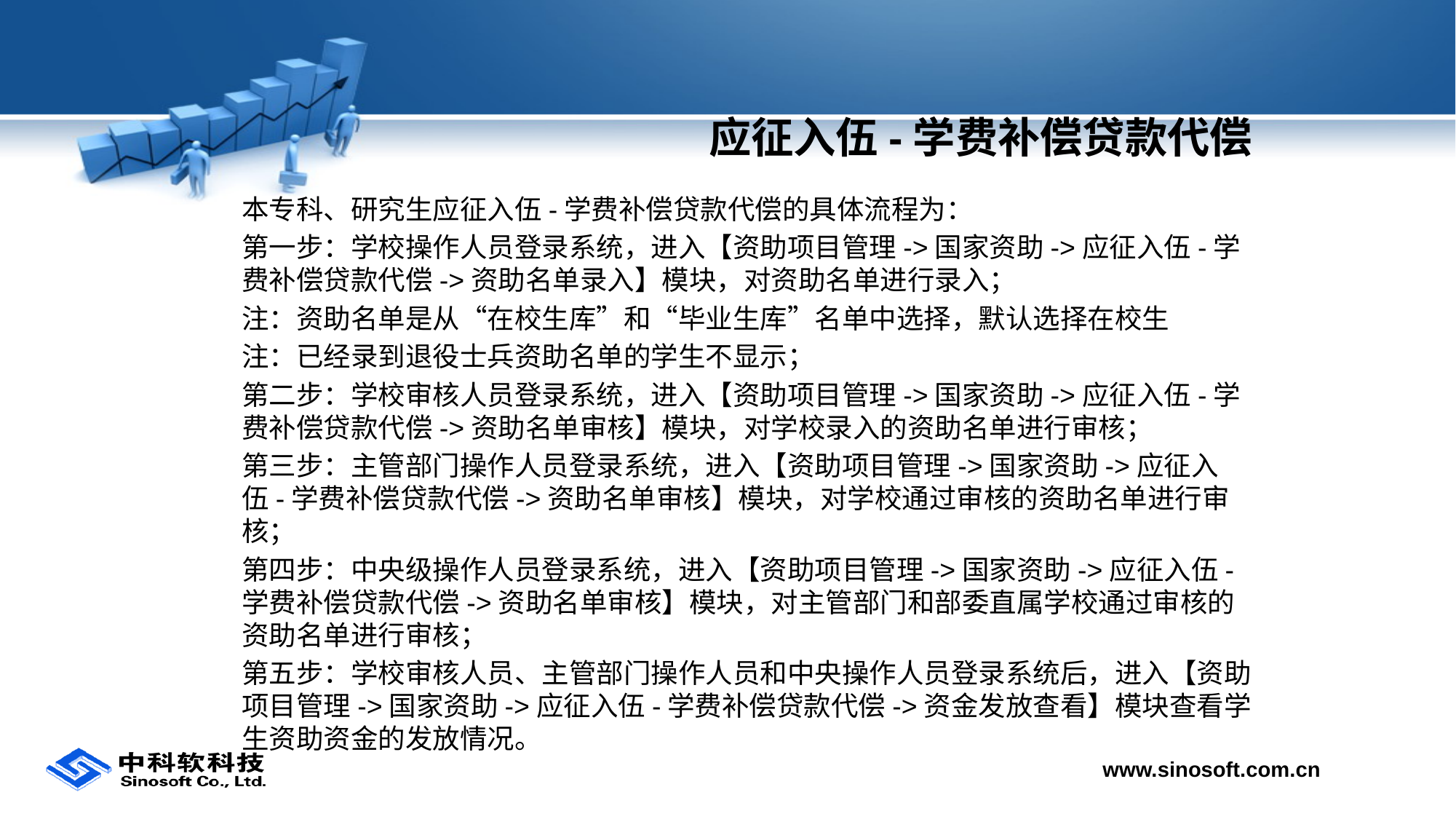

应征入伍-学费补偿贷款代偿
本专科、研究生应征入伍-学费补偿贷款代偿的具体流程为：
第一步：学校操作人员登录系统，进入【资助项目管理->国家资助->应征入伍-学费补偿贷款代偿->资助名单录入】模块，对资助名单进行录入；
注：资助名单是从“在校生库”和“毕业生库”名单中选择，默认选择在校生
注：已经录到退役士兵资助名单的学生不显示；
第二步：学校审核人员登录系统，进入【资助项目管理->国家资助->应征入伍-学费补偿贷款代偿->资助名单审核】模块，对学校录入的资助名单进行审核；
第三步：主管部门操作人员登录系统，进入【资助项目管理->国家资助->应征入伍-学费补偿贷款代偿->资助名单审核】模块，对学校通过审核的资助名单进行审核；
第四步：中央级操作人员登录系统，进入【资助项目管理->国家资助->应征入伍-学费补偿贷款代偿->资助名单审核】模块，对主管部门和部委直属学校通过审核的资助名单进行审核；
第五步：学校审核人员、主管部门操作人员和中央操作人员登录系统后，进入【资助项目管理->国家资助->应征入伍-学费补偿贷款代偿->资金发放查看】模块查看学生资助资金的发放情况。